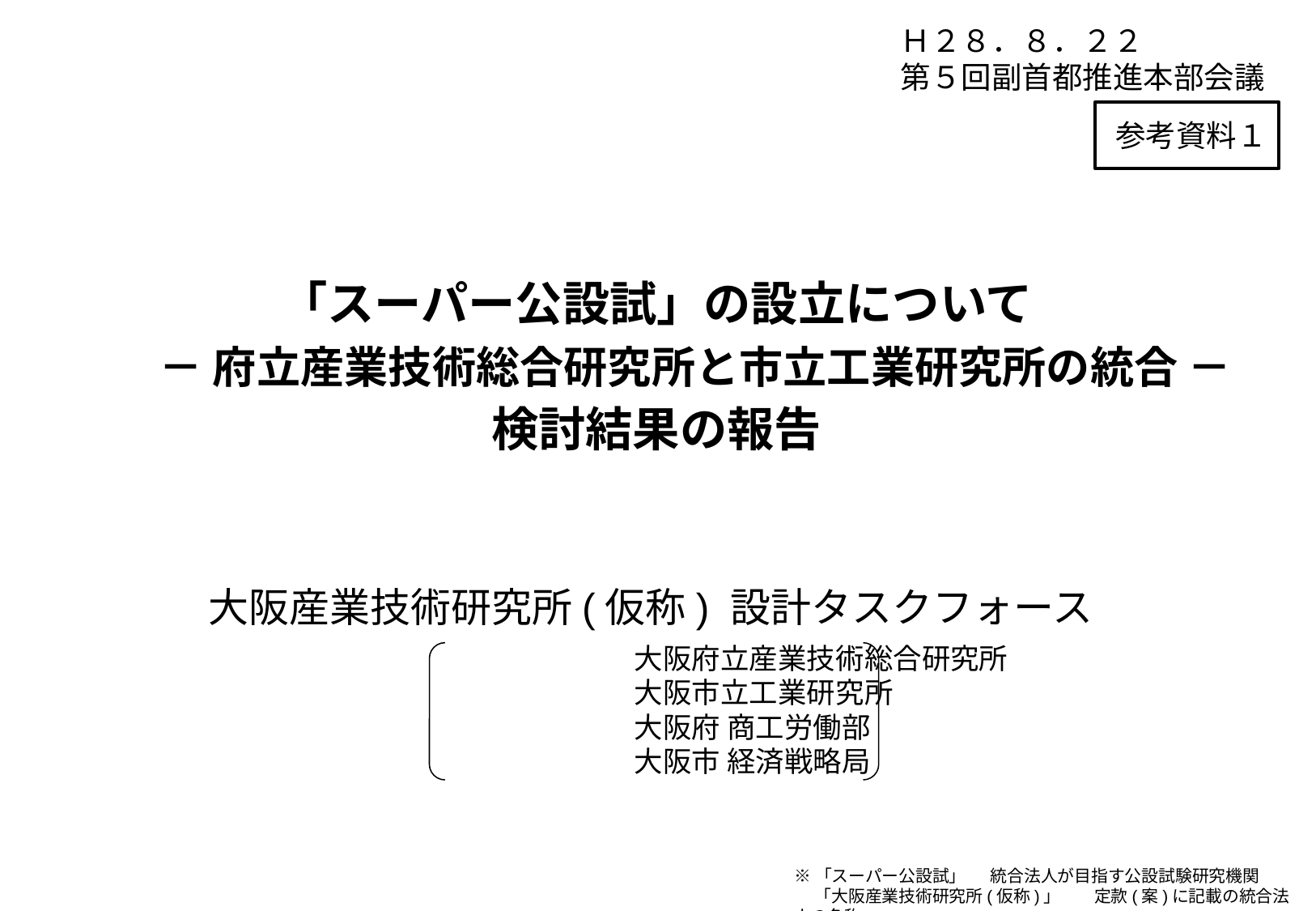

Ｈ２８．８．２２
第５回副首都推進本部会議

参考資料１

「スーパー公設試」の設立について

　　－ 府立産業技術総合研究所と市立工業研究所の統合 －

検討結果の報告
大阪産業技術研究所(仮称) 設計タスクフォース
　　　　　　　　　　　　　　　　　大阪府立産業技術総合研究所
　　　　　　　　　　　　　　　　　大阪市立工業研究所
　　　　　　　　　　　　　　　　　大阪府 商工労働部
　　　　　　　　　　　　　　　　　大阪市 経済戦略局

※「スーパー公設試」  　統合法人が目指す公設試験研究機関
　 「大阪産業技術研究所(仮称)」　　定款(案)に記載の統合法人の名称